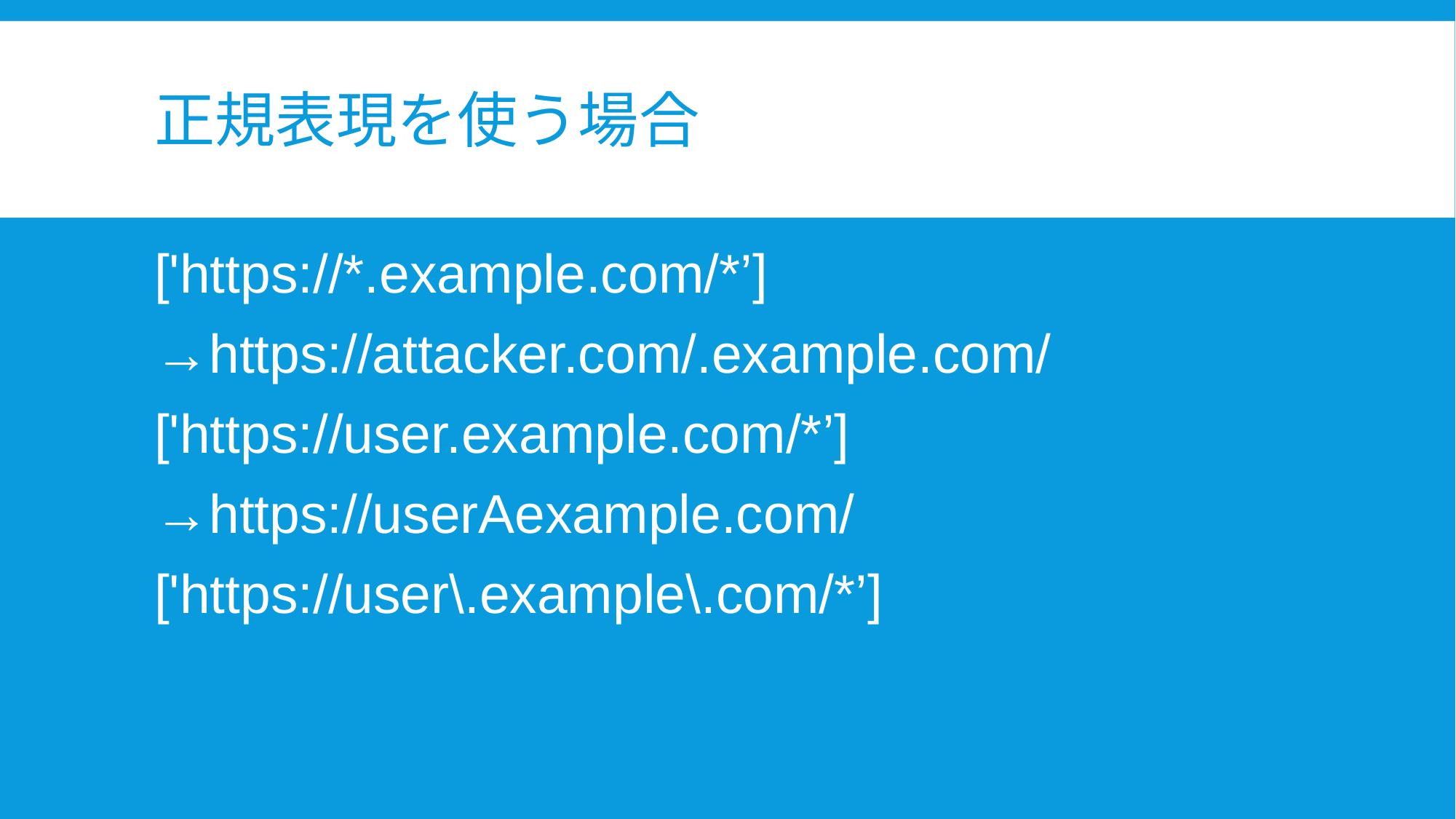

# 正規表現を使う場合
['https://*.example.com/*’]
→https://attacker.com/.example.com/
['https://user.example.com/*’]
→https://userAexample.com/
['https://user\.example\.com/*’]